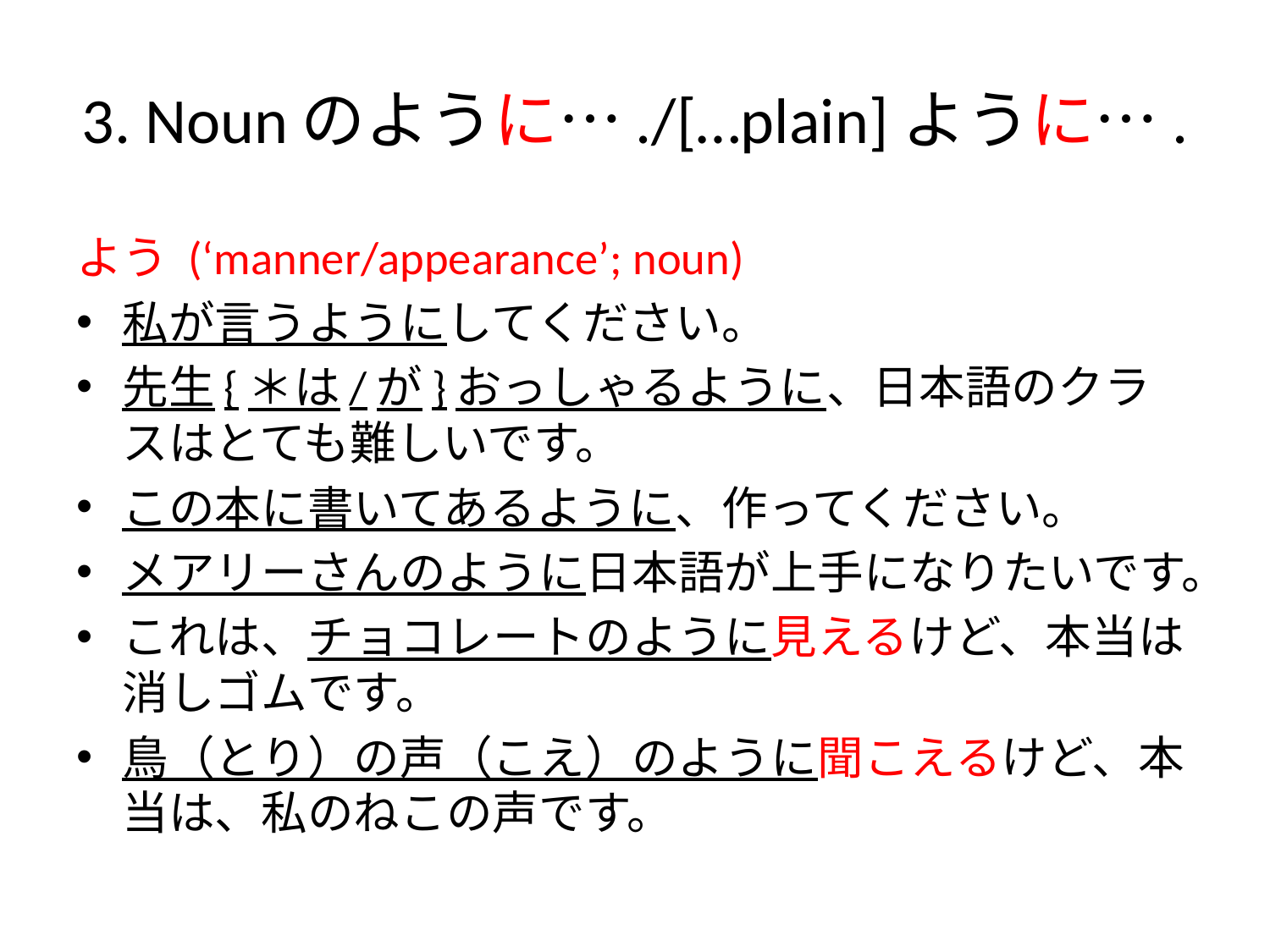

# 3. Nounのように…./[…plain]ように….
よう (‘manner/appearance’; noun)
私が言うようにしてください。
先生{＊は/が}おっしゃるように、日本語のクラスはとても難しいです。
この本に書いてあるように、作ってください。
メアリーさんのように日本語が上手になりたいです。
これは、チョコレートのように見えるけど、本当は消しゴムです。
鳥（とり）の声（こえ）のように聞こえるけど、本当は、私のねこの声です。